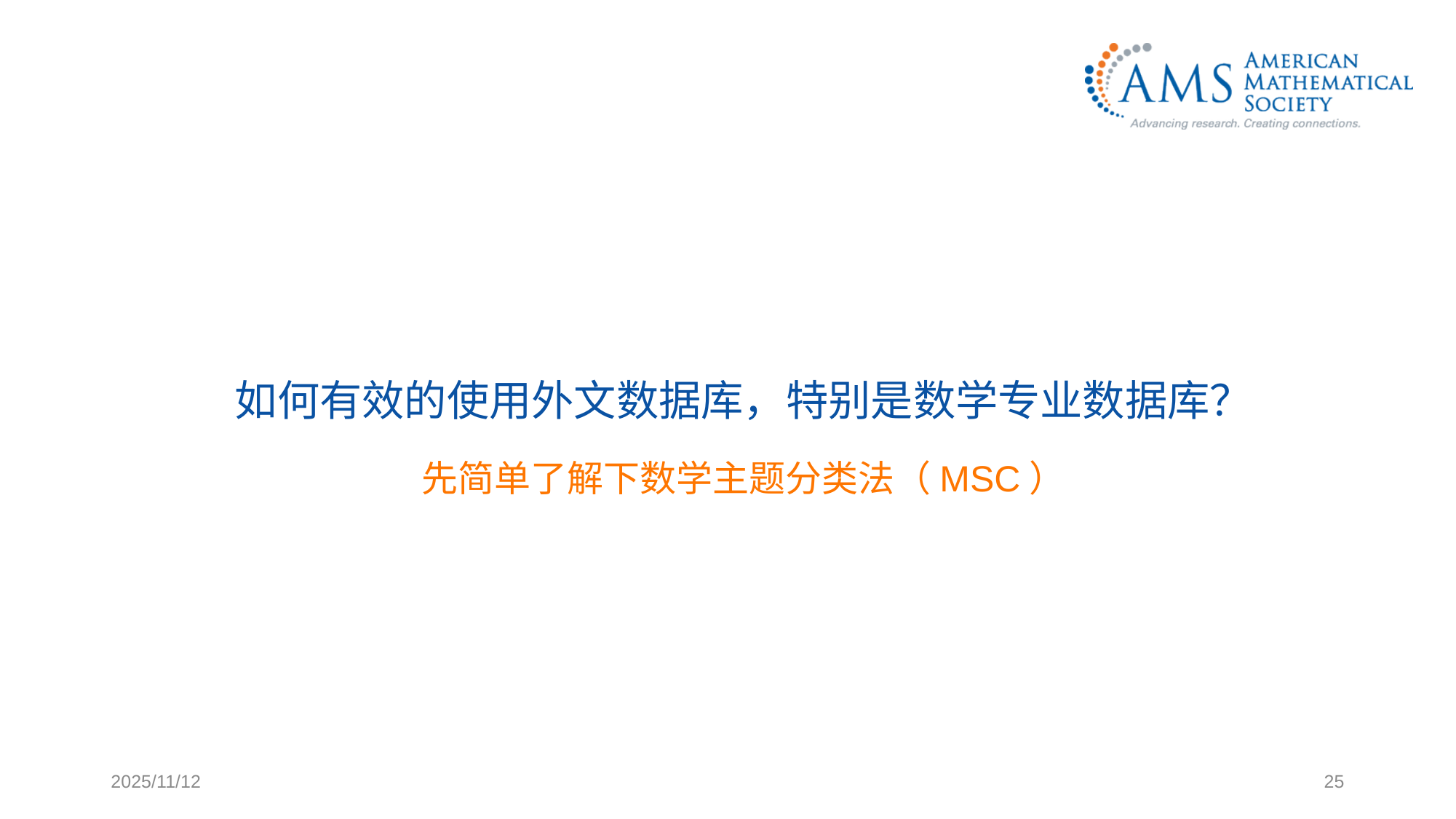

如何有效的使用外文数据库，特别是数学专业数据库？
先简单了解下数学主题分类法（MSC）
2025/11/12
25